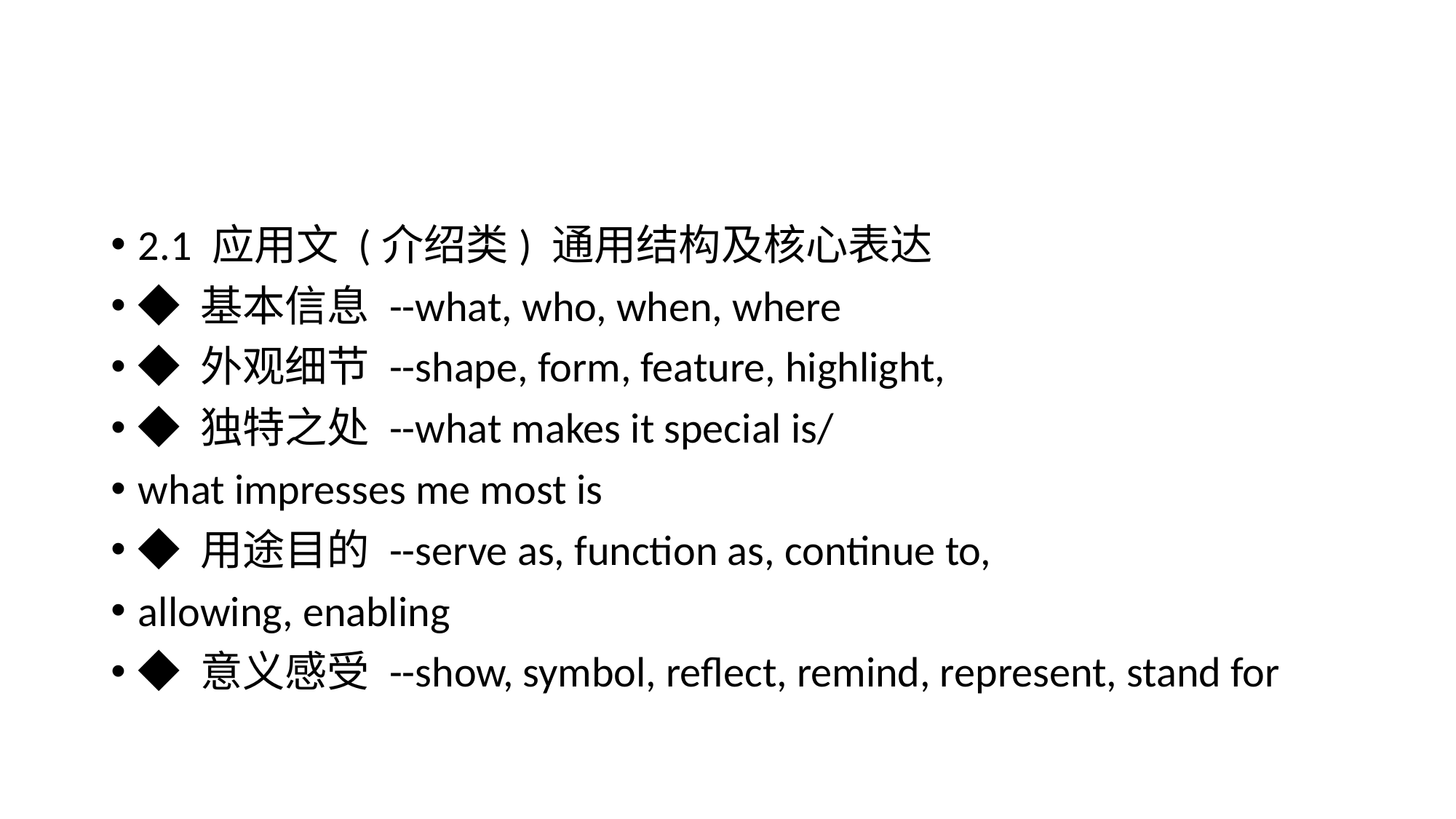

#
2.1 应用文 (介绍类) 通用结构及核心表达
◆ 基本信息 --what, who, when, where
◆ 外观细节 --shape, form, feature, highlight,
◆ 独特之处 --what makes it special is/
what impresses me most is
◆ 用途目的 --serve as, function as, continue to,
allowing, enabling
◆ 意义感受 --show, symbol, reflect, remind, represent, stand for